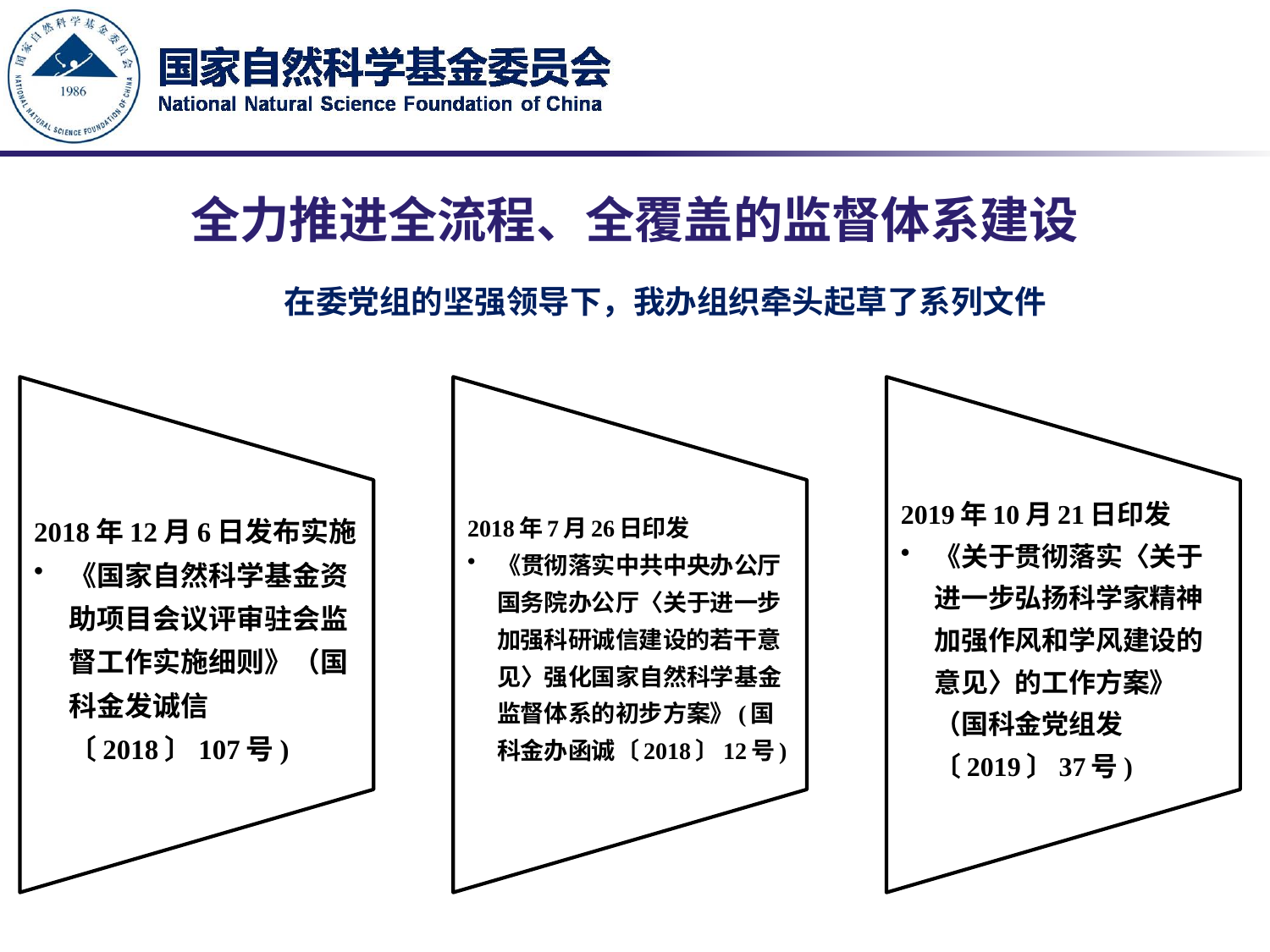

# 全力推进全流程、全覆盖的监督体系建设
在委党组的坚强领导下，我办组织牵头起草了系列文件
2018年12月6日发布实施
《国家自然科学基金资助项目会议评审驻会监督工作实施细则》（国科金发诚信〔2018〕107号)
2018年7月26日印发
2019年10月21日印发